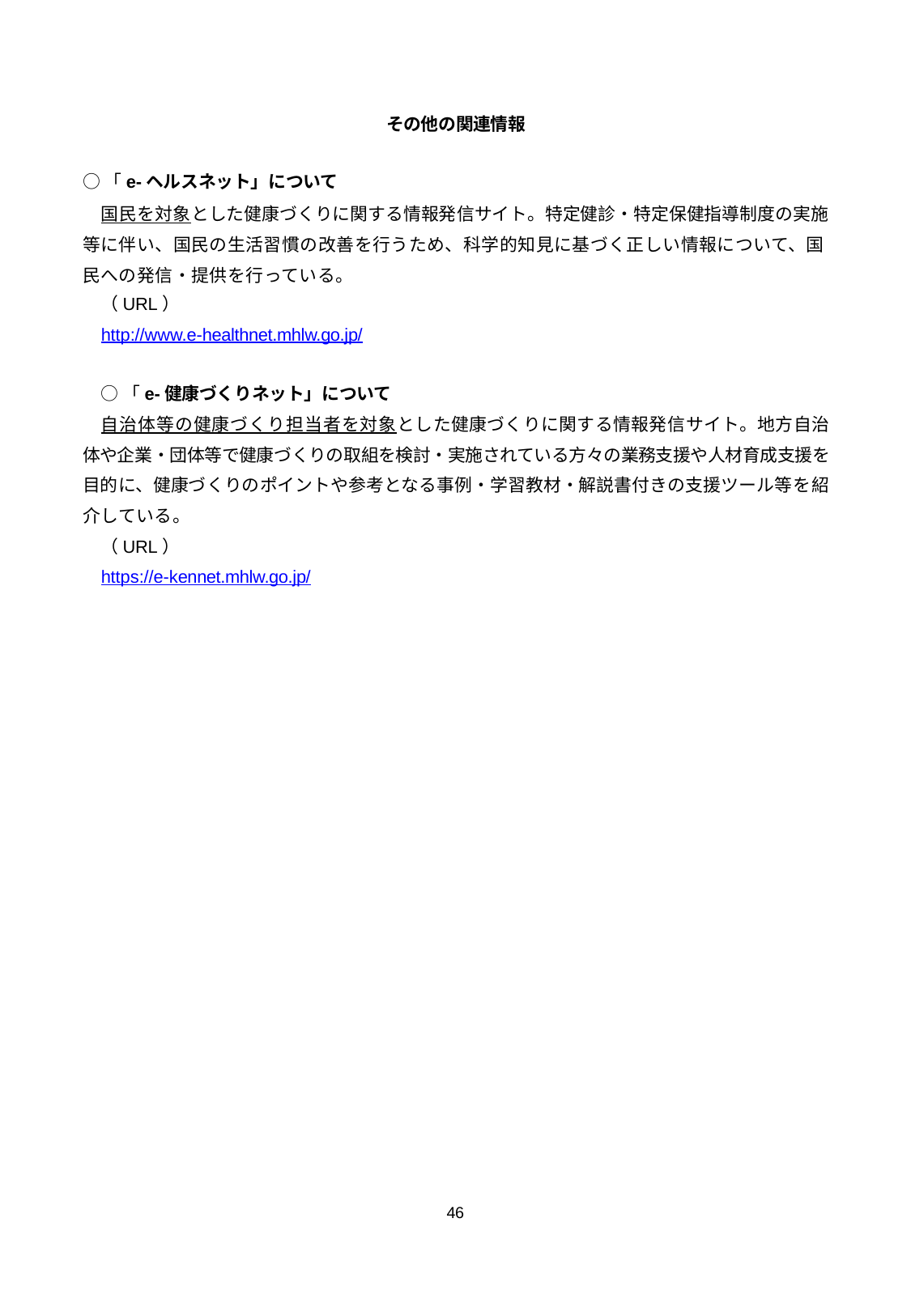

その他の関連情報

○「e-ヘルスネット」について
国民を対象とした健康づくりに関する情報発信サイト。特定健診・特定保健指導制度の実施等に伴い、国民の生活習慣の改善を行うため、科学的知見に基づく正しい情報について、国民への発信・提供を行っている。
（URL）
http://www.e-healthnet.mhlw.go.jp/

○「e-健康づくりネット」について
自治体等の健康づくり担当者を対象とした健康づくりに関する情報発信サイト。地方自治体や企業・団体等で健康づくりの取組を検討・実施されている方々の業務支援や人材育成支援を目的に、健康づくりのポイントや参考となる事例・学習教材・解説書付きの支援ツール等を紹介している。
（URL）
https://e-kennet.mhlw.go.jp/
46